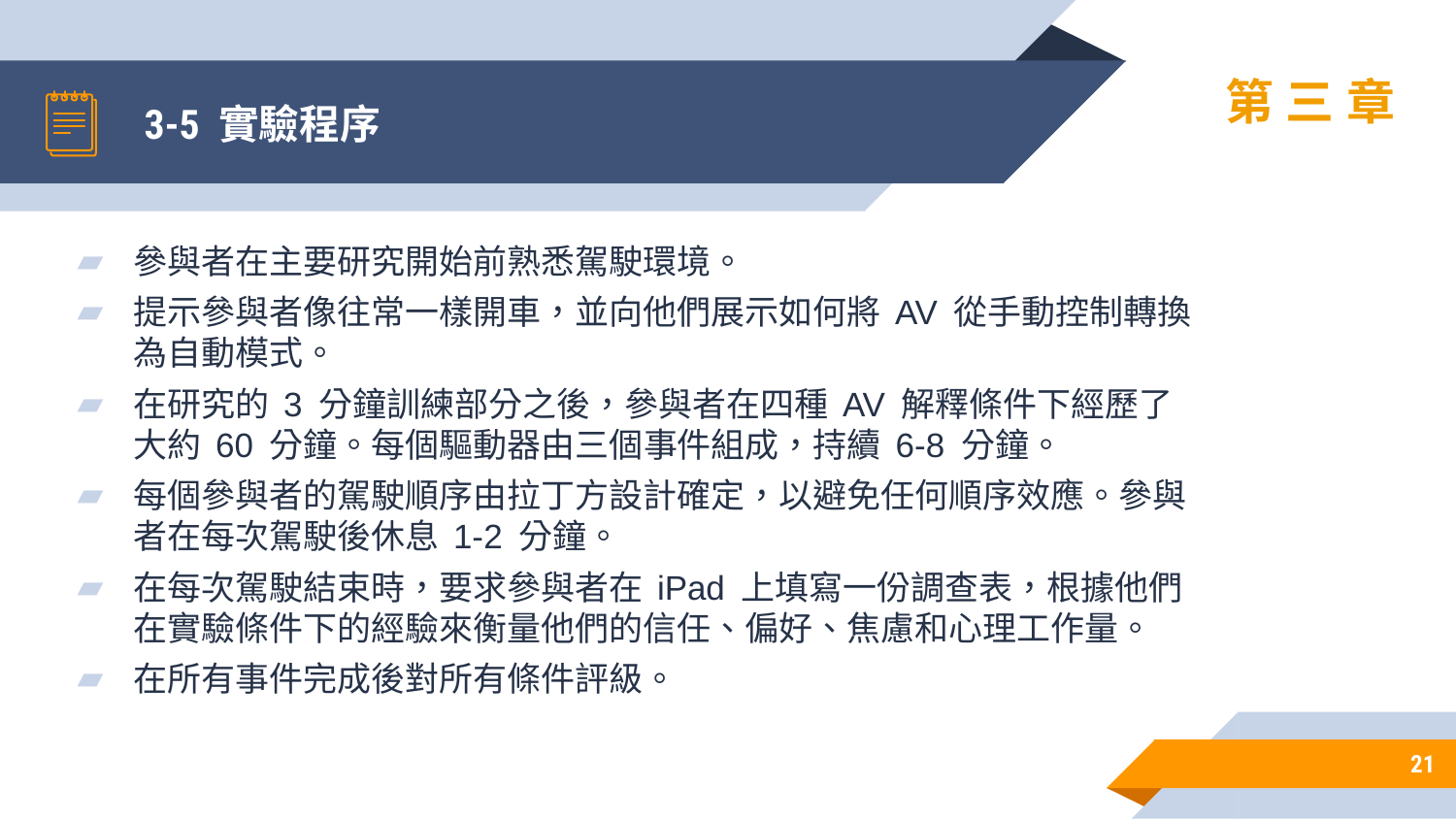

# 3-5 實驗程序
第三章

參與者在主要研究開始前熟悉駕駛環境。
提示參與者像往常一樣開車，並向他們展示如何將 AV 從手動控制轉換為自動模式。
在研究的 3 分鐘訓練部分之後，參與者在四種 AV 解釋條件下經歷了大約 60 分鐘。每個驅動器由三個事件組成，持續 6-8 分鐘。
每個參與者的駕駛順序由拉丁方設計確定，以避免任何順序效應。參與者在每次駕駛後休息 1-2 分鐘。
在每次駕駛結束時，要求參與者在 iPad 上填寫一份調查表，根據他們在實驗條件下的經驗來衡量他們的信任、偏好、焦慮和心理工作量。
在所有事件完成後對所有條件評級。
21